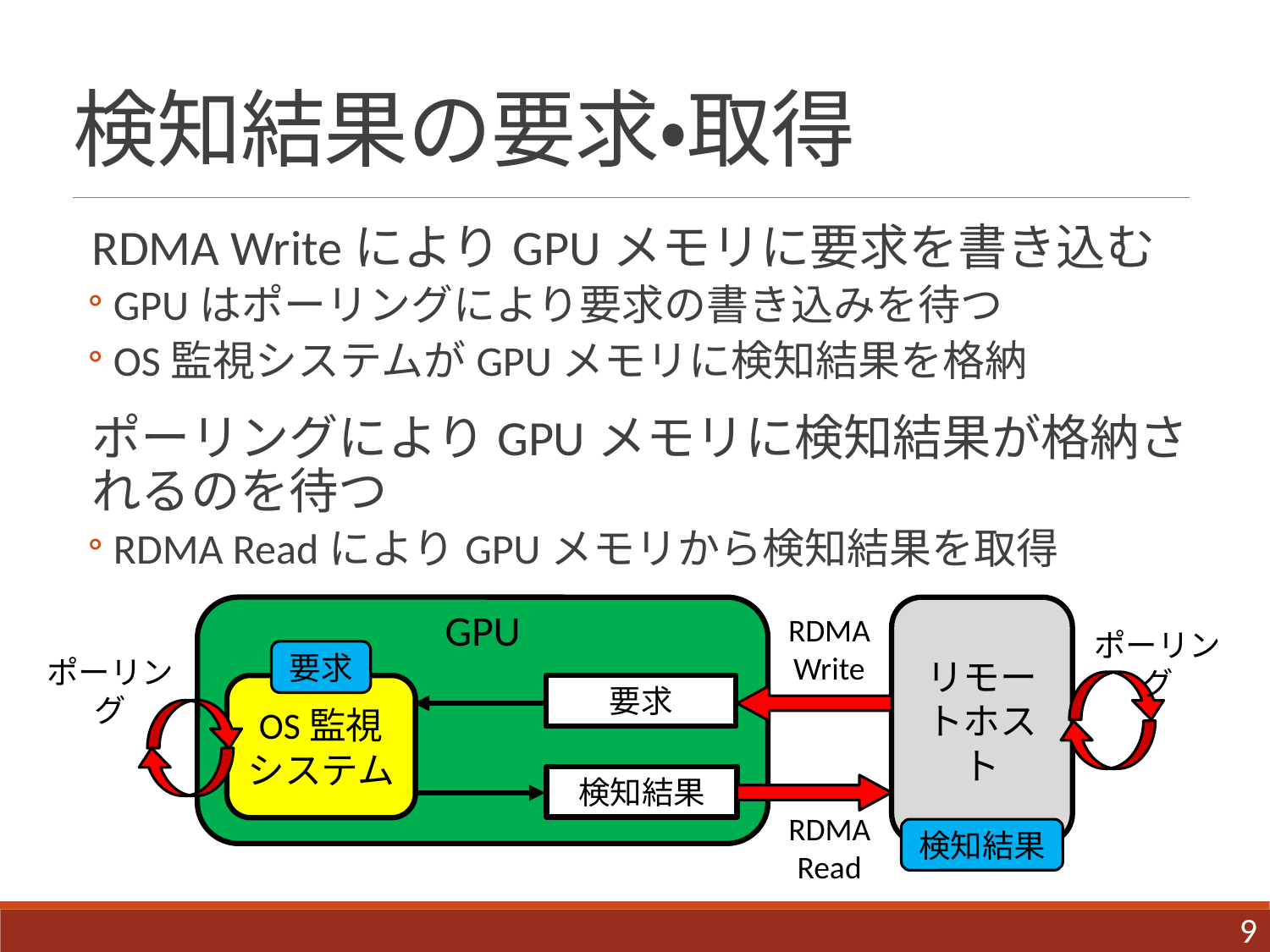

# 検知結果の要求・取得
RDMA WriteによりGPUメモリに要求を書き込む
GPUはポーリングにより要求の書き込みを待つ
OS監視システムがGPUメモリに検知結果を格納
ポーリングによりGPUメモリに検知結果が格納されるのを待つ
RDMA ReadによりGPUメモリから検知結果を取得
GPU
リモートホスト

RDMA Write
ポーリング
要求
ポーリング

OS監視
システム
要求

検知結果

RDMA Read
検知結果
9